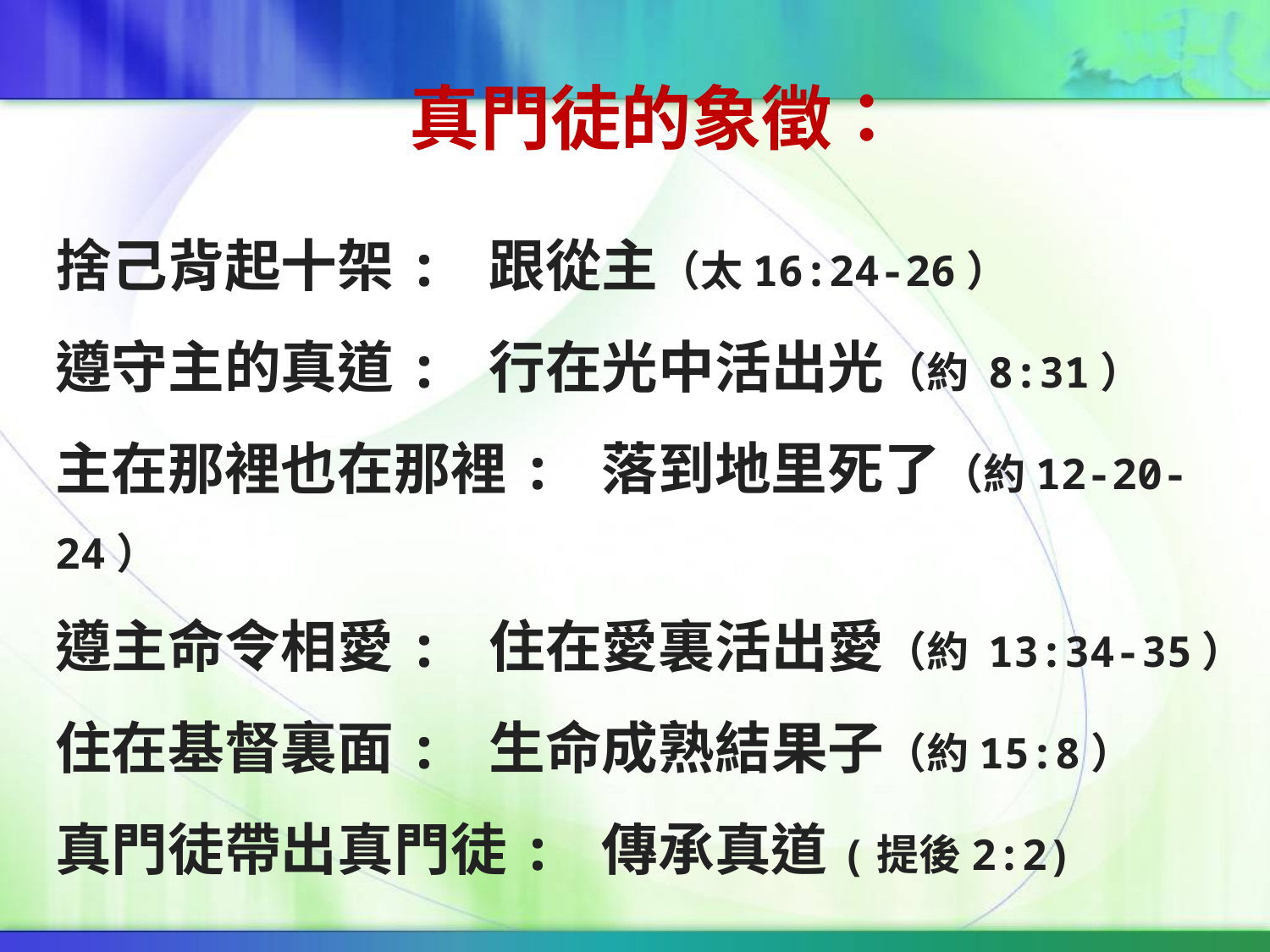

真門徒的象徵：

捨己背起十架: 跟從主（太16:24-26）
遵守主的真道: 行在光中活出光（約 8:31）
主在那裡也在那裡: 落到地里死了（約12-20-24）
遵主命令相愛: 住在愛裏活出愛（約 13:34-35）
住在基督裏面: 生命成熟結果子（約15:8）
真門徒帶出真門徒: 傳承真道(提後2:2)